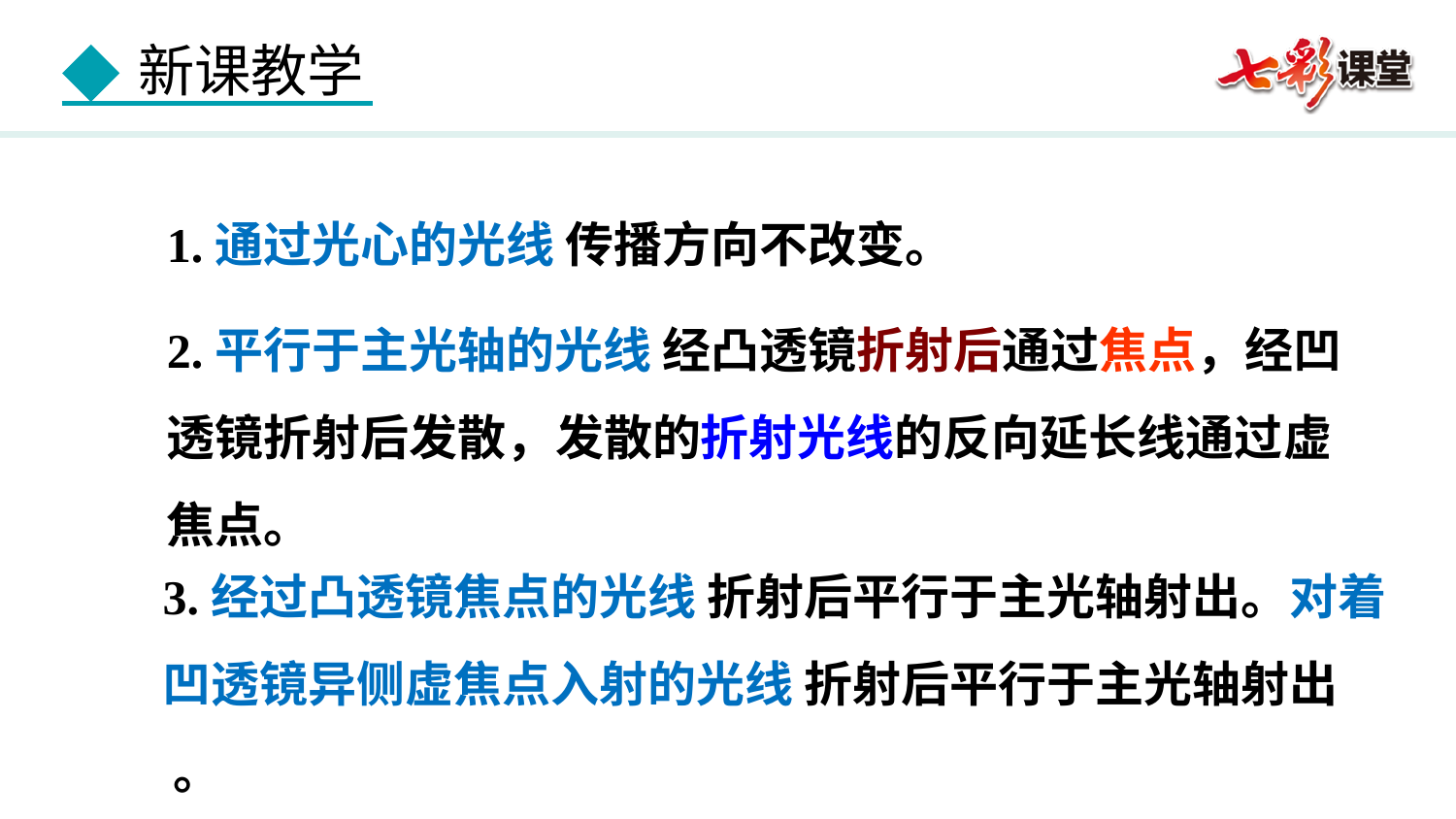

1.通过光心的光线 传播方向不改变。
2.平行于主光轴的光线 经凸透镜折射后通过焦点，经凹透镜折射后发散，发散的折射光线的反向延长线通过虚焦点。
3.经过凸透镜焦点的光线 折射后平行于主光轴射出。对着凹透镜异侧虚焦点入射的光线 折射后平行于主光轴射出 。